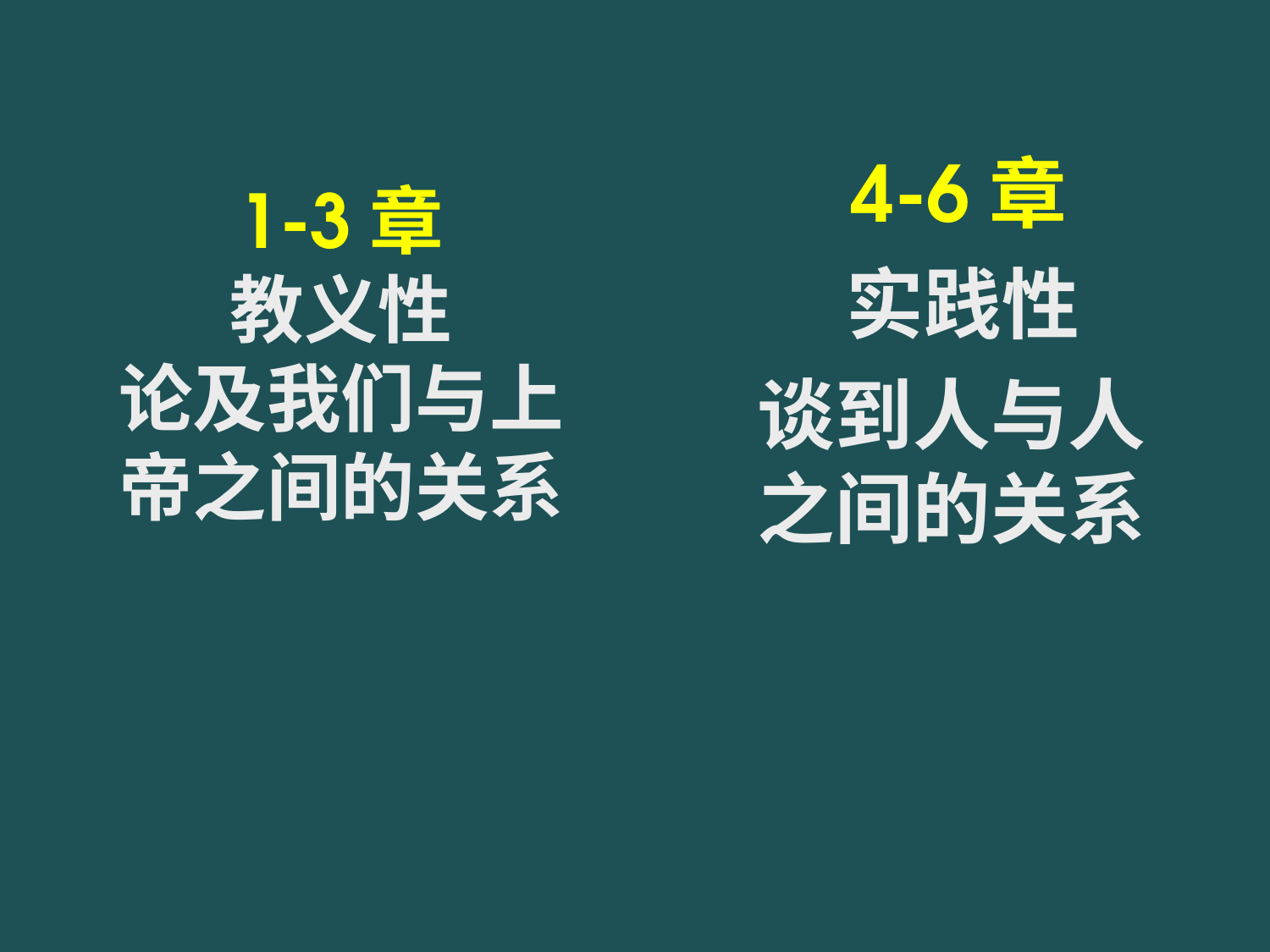

# 1-3章 教义性 论及我们与上帝之间的关系
     4-6章
    实践性
谈到人与人之间的关系